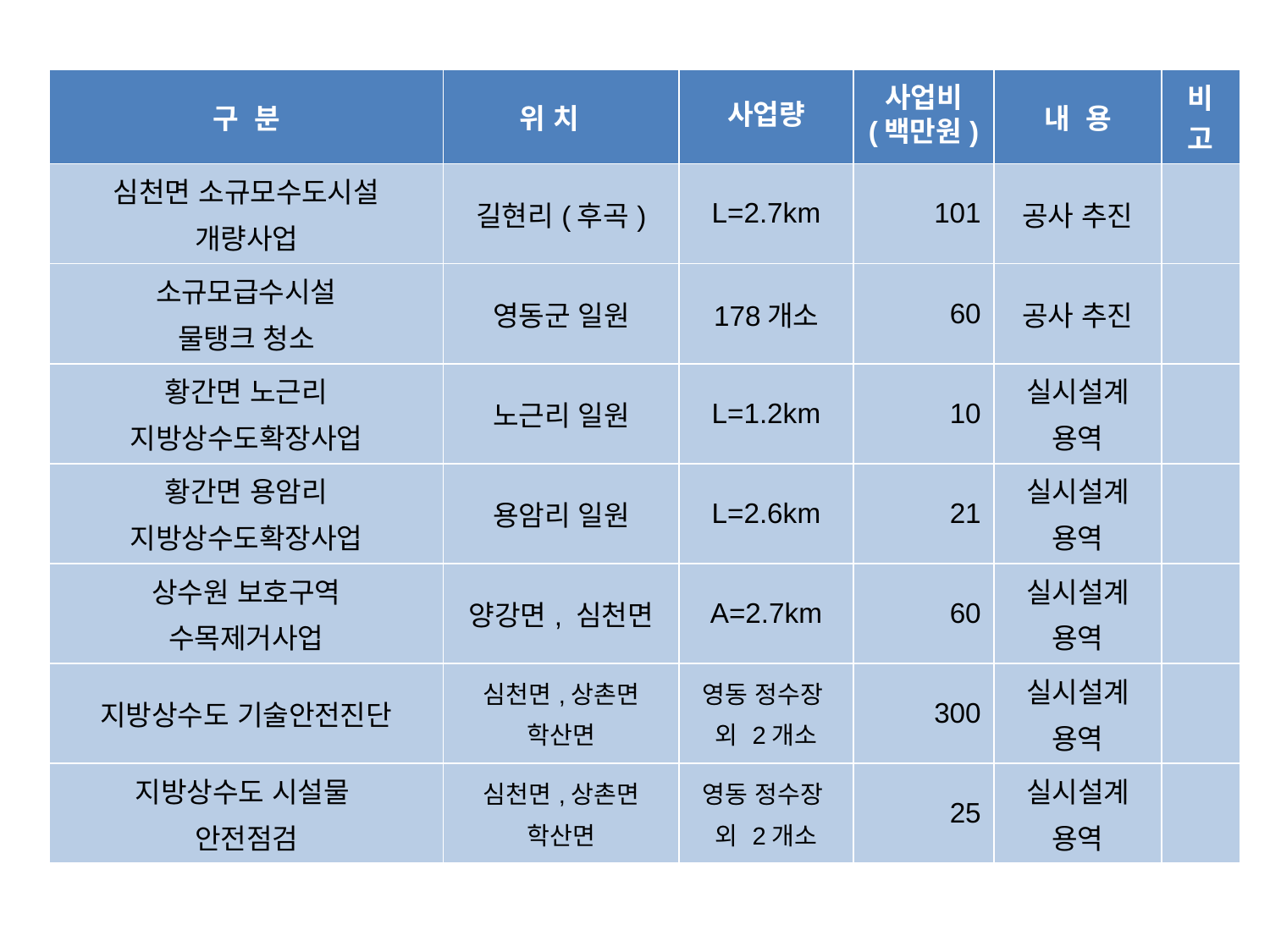

| 구 분 | 위 치 | 사업량 | 사업비 (백만원) | 내 용 | 비 고 |
| --- | --- | --- | --- | --- | --- |
| 심천면 소규모수도시설 개량사업 | 길현리(후곡) | L=2.7km | 101 | 공사 추진 |  |
| 소규모급수시설 물탱크 청소 | 영동군 일원 | 178개소 | 60 | 공사 추진 |  |
| 황간면 노근리 지방상수도확장사업 | 노근리 일원 | L=1.2km | 10 | 실시설계 용역 |  |
| 황간면 용암리 지방상수도확장사업 | 용암리 일원 | L=2.6km | 21 | 실시설계 용역 |  |
| 상수원 보호구역 수목제거사업 | 양강면, 심천면 | A=2.7km | 60 | 실시설계 용역 |  |
| 지방상수도 기술안전진단 | 심천면,상촌면 학산면 | 영동 정수장 외 2개소 | 300 | 실시설계 용역 |  |
| 지방상수도 시설물 안전점검 | 심천면,상촌면 학산면 | 영동 정수장 외 2개소 | 25 | 실시설계 용역 |  |